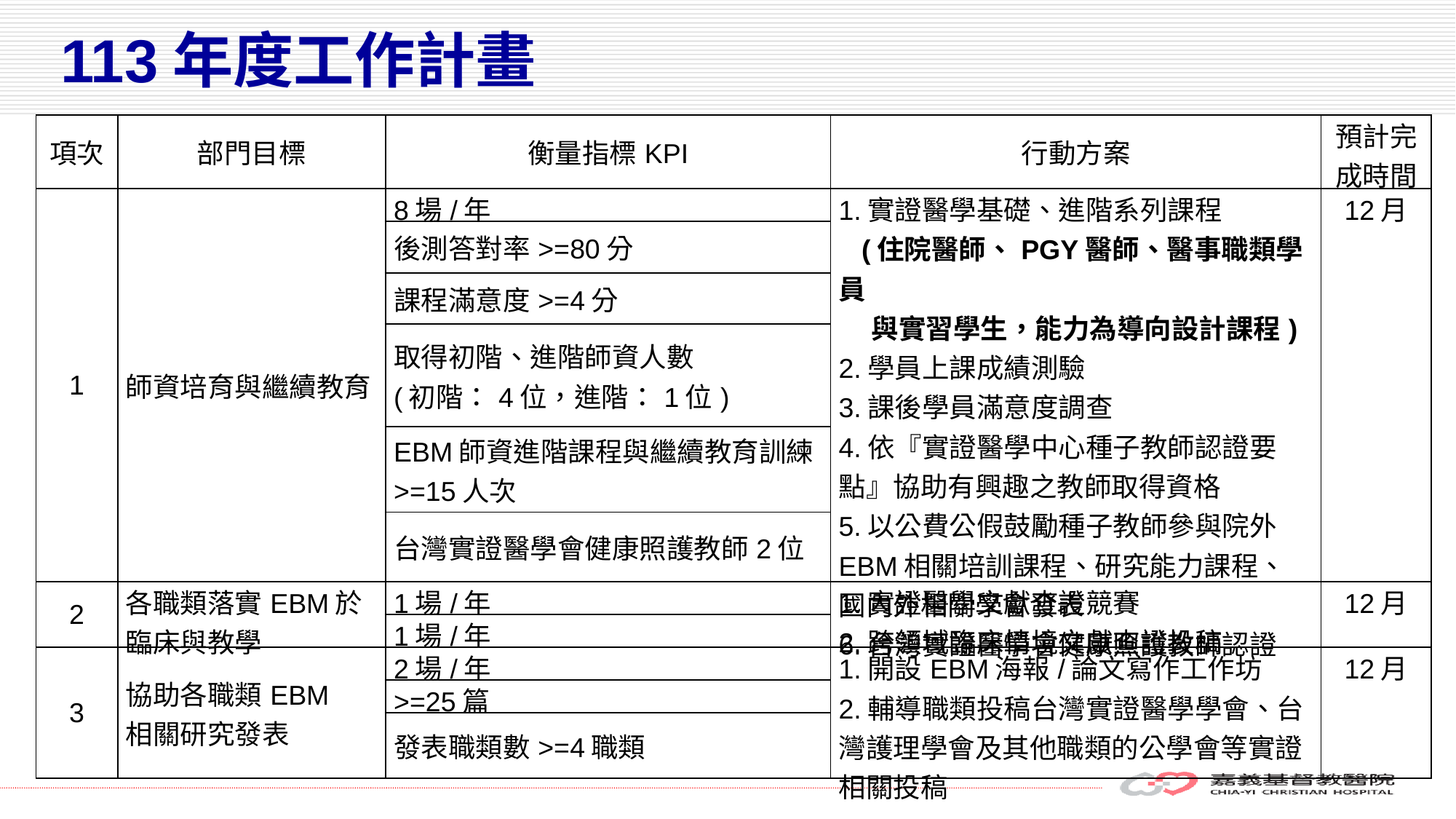

113年度工作計畫
| 項次 | 部門目標 | 衡量指標KPI | 行動方案 | 預計完成時間 |
| --- | --- | --- | --- | --- |
| 1 | 師資培育與繼續教育 | 8場/年 | 1.實證醫學基礎、進階系列課程 (住院醫師、PGY醫師、醫事職類學員 與實習學生，能力為導向設計課程) 2.學員上課成績測驗 3.課後學員滿意度調查 4.依『實證醫學中心種子教師認證要點』協助有興趣之教師取得資格 5.以公費公假鼓勵種子教師參與院外EBM相關培訓課程、研究能力課程、國內外相關學會發表 6.台灣實證醫學會健康照護教師認證 | 12月 |
|  |  | 後測答對率>=80分 |  |  |
|  |  | 課程滿意度>=4分 |  |  |
|  |  | 取得初階、進階師資人數 (初階：4位，進階：1位) |  |  |
|  |  | EBM師資進階課程與繼續教育訓練>=15人次 |  |  |
|  |  | 台灣實證醫學會健康照護教師2位 |  |  |
| 2 | 各職類落實EBM於 臨床與教學 | 1場/年 | 1.實證醫學文獻查證競賽 2.跨領域臨床情境文獻查證投稿 | 12月 |
|  |  | 1場/年 |  |  |
| 3 | 協助各職類EBM 相關研究發表 | 2場/年 | 1.開設EBM海報/論文寫作工作坊 2.輔導職類投稿台灣實證醫學學會、台灣護理學會及其他職類的公學會等實證相關投稿 | 12月 |
|  |  | >=25篇 |  |  |
|  |  | 發表職類數>=4職類 |  |  |